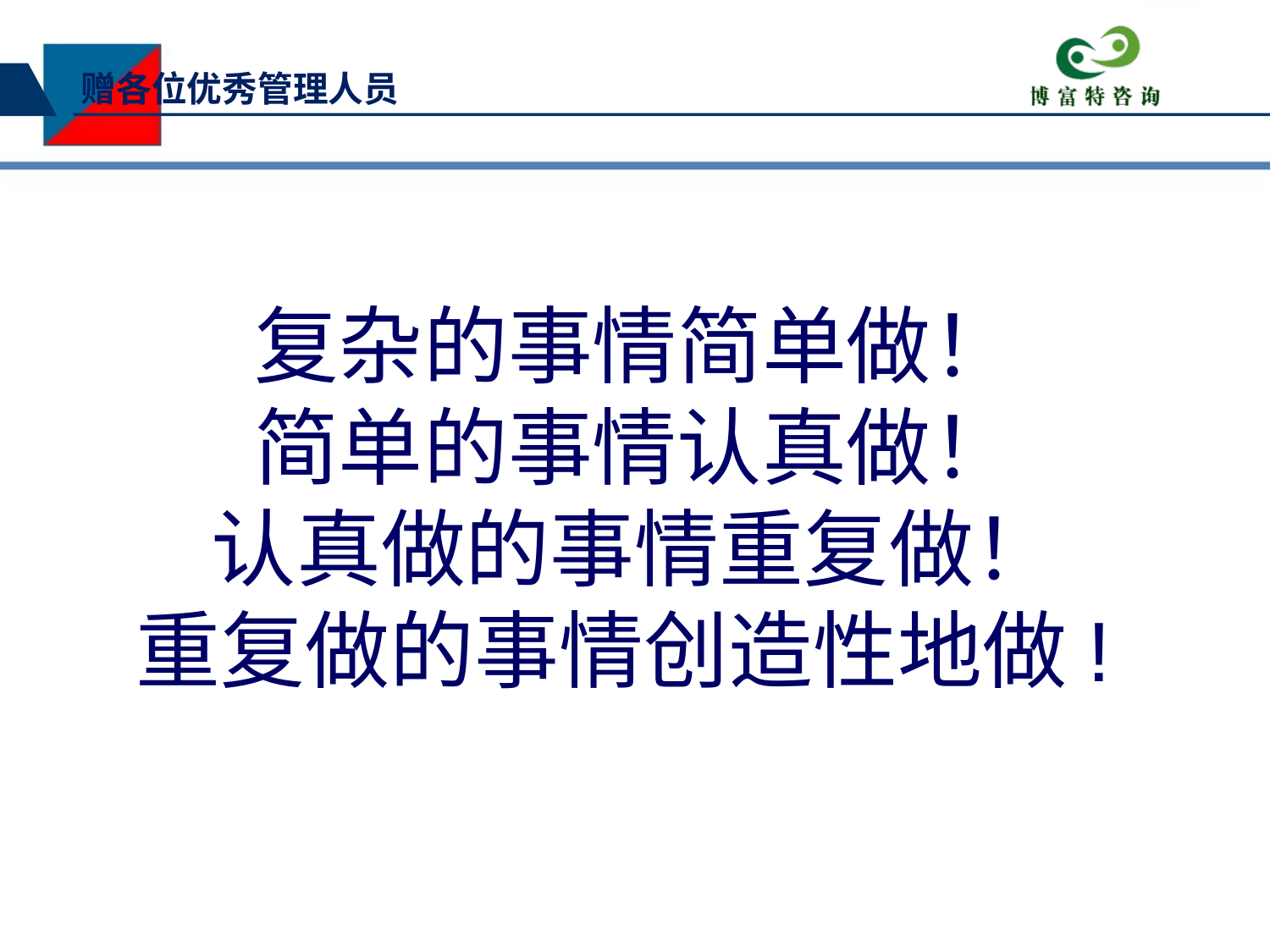

赠各位优秀管理人员
复杂的事情简单做！
简单的事情认真做！
认真做的事情重复做！
重复做的事情创造性地做!